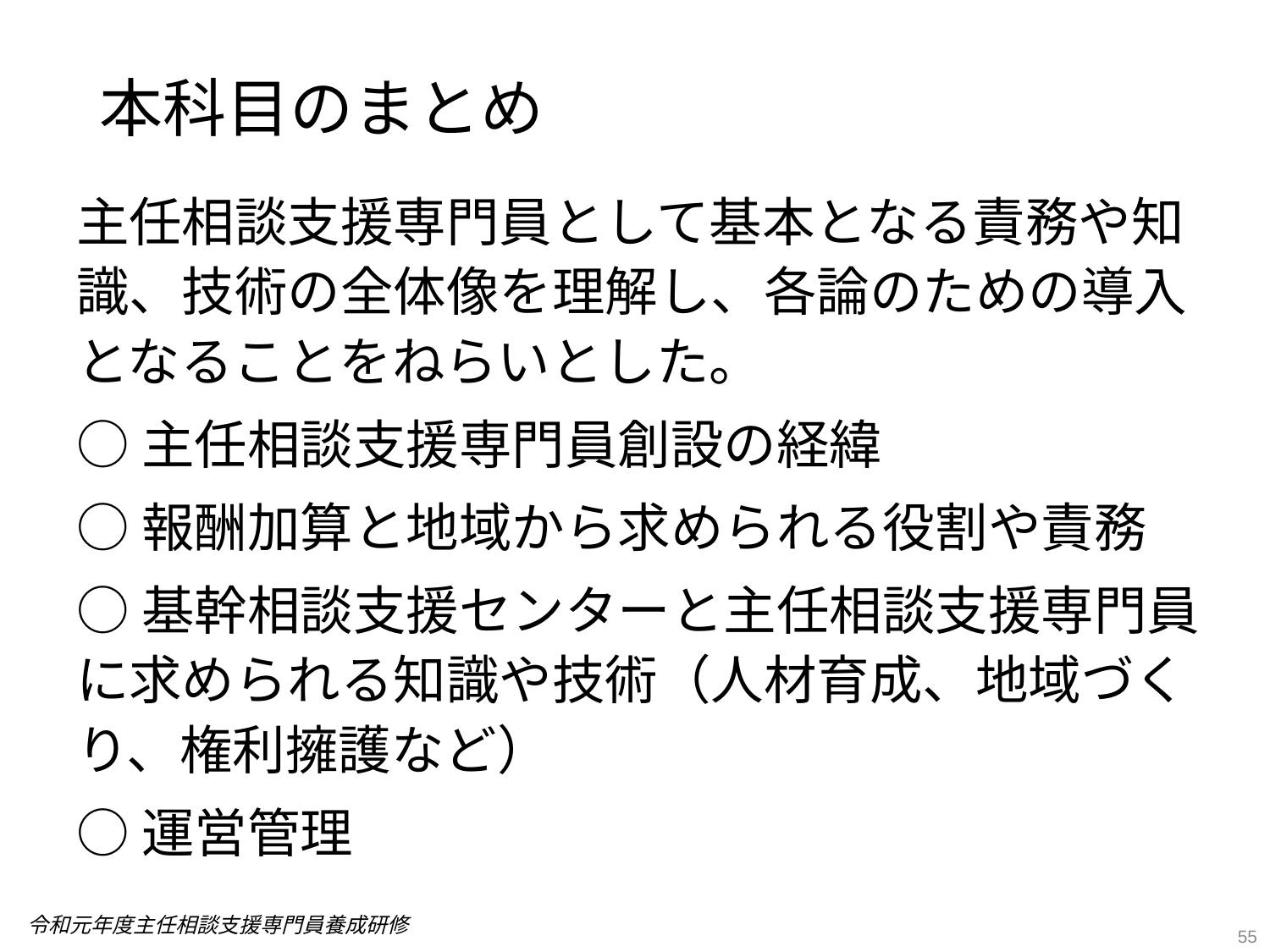

# 本科目のまとめ
主任相談支援専門員として基本となる責務や知識、技術の全体像を理解し、各論のための導入となることをねらいとした。
○主任相談支援専門員創設の経緯
○報酬加算と地域から求められる役割や責務
○基幹相談支援センターと主任相談支援専門員に求められる知識や技術（人材育成、地域づくり、権利擁護など）
○運営管理

55